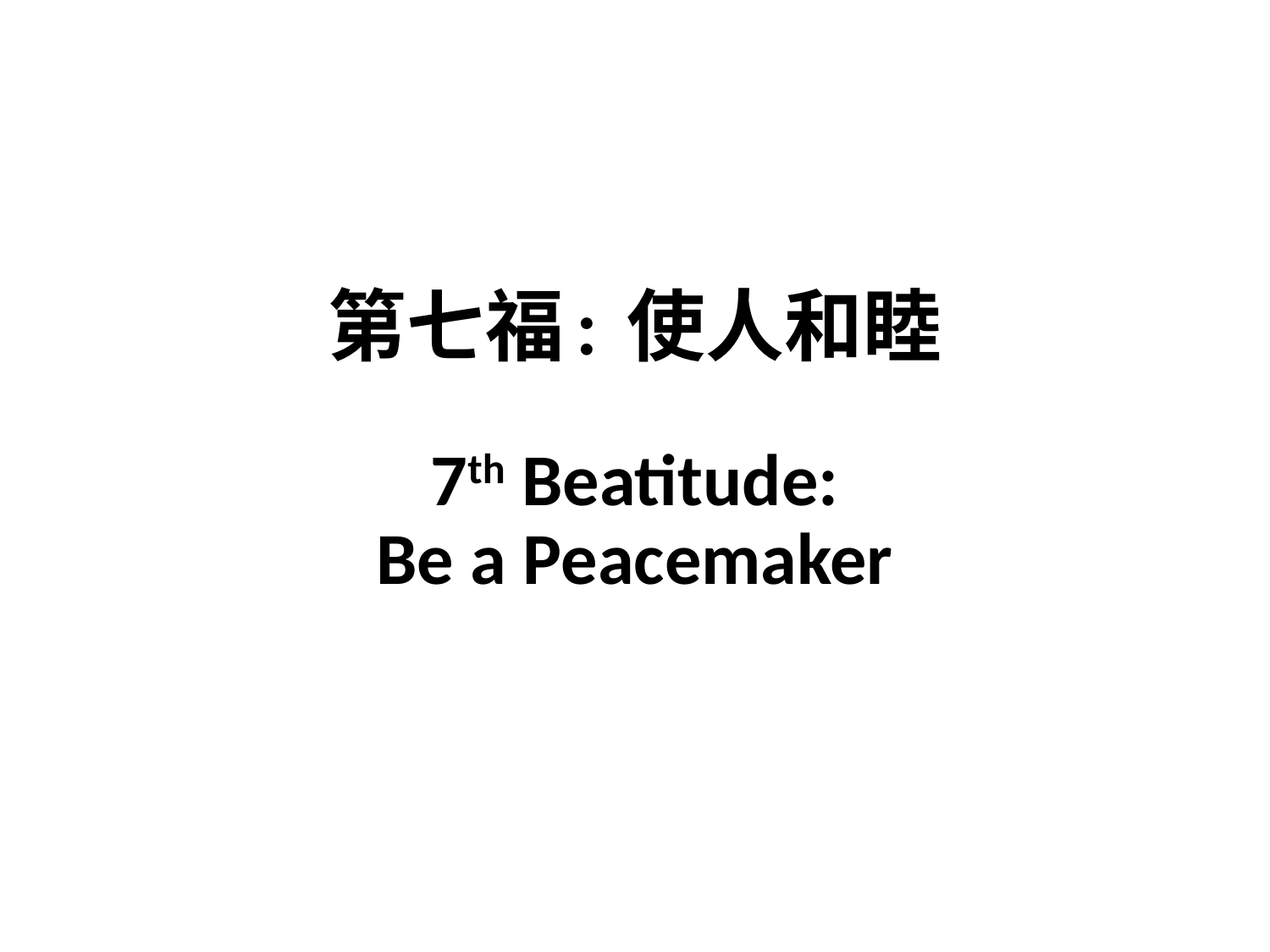

# 第七福: 使人和睦 7th Beatitude: Be a Peacemaker